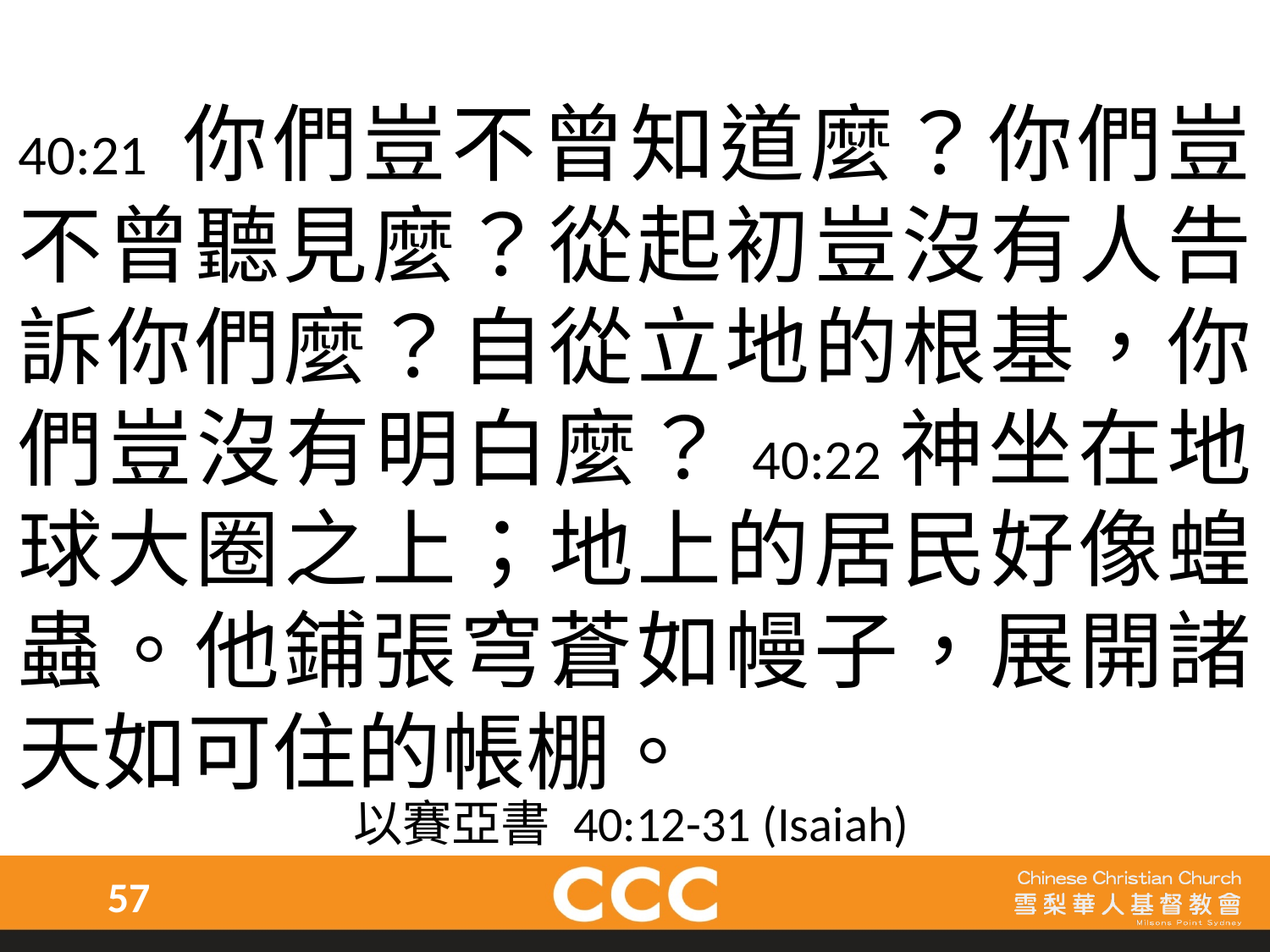

40:21 你們豈不曾知道麼？你們豈不曾聽見麼？從起初豈沒有人告訴你們麼？自從立地的根基，你們豈沒有明白麼？40:22神坐在地球大圈之上；地上的居民好像蝗蟲。他鋪張穹蒼如幔子，展開諸天如可住的帳棚。
以賽亞書 40:12-31 (Isaiah)
57